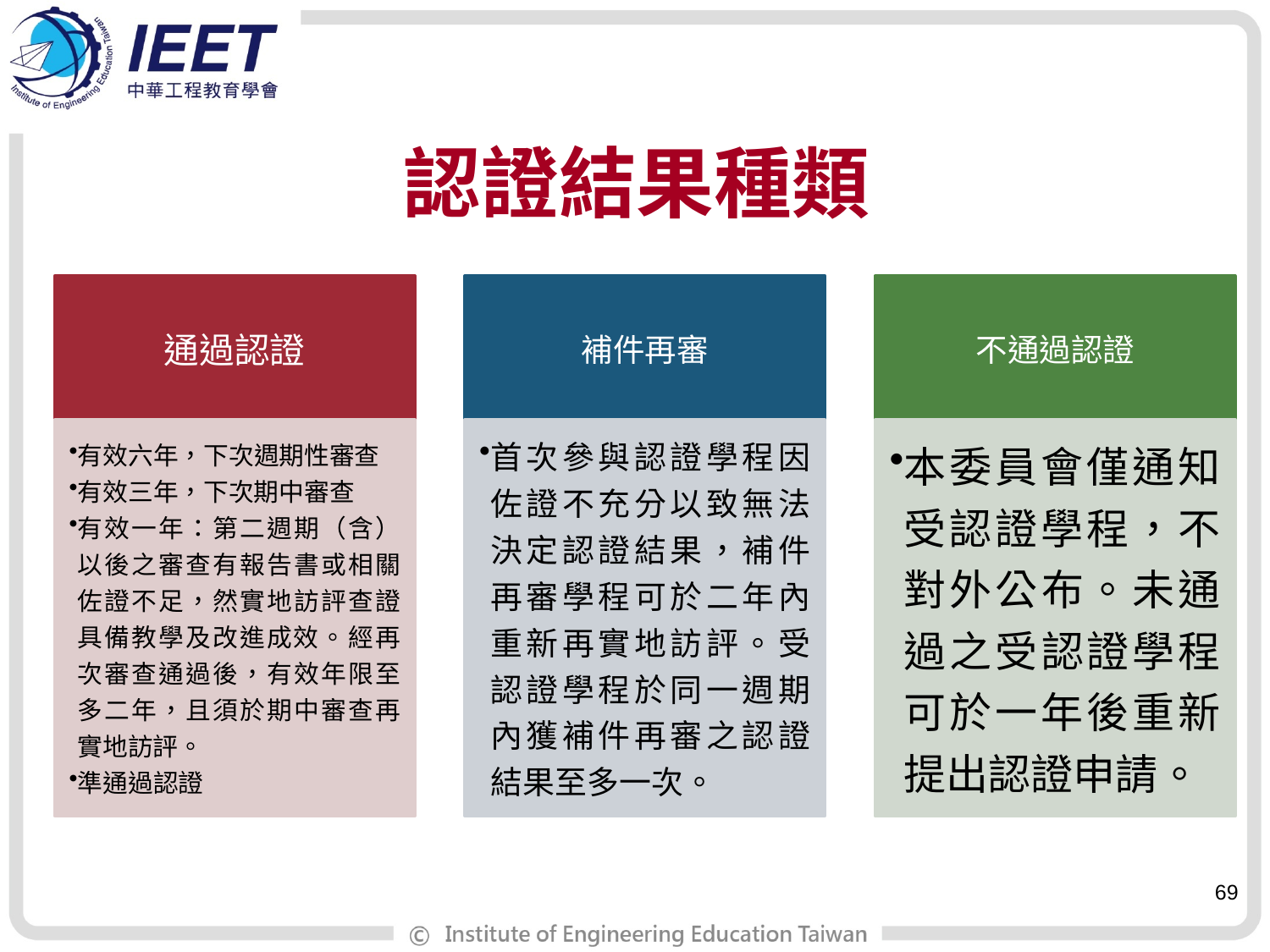

# 認證結果種類
通過認證
有效六年，下次週期性審查
有效三年，下次期中審查
補件再審
首次參與認證學程因佐證不充分以致無法決定認證結果，補件再審學程可於二年內重新再實地訪評。受認證學程於同一週期內獲補件再審之認證結果至多一次。
不通過認證
本委員會僅通知受認證學程，不對外公布。未通過之受認證學程可於一年後重新提出認證申請。
準通過認證
69